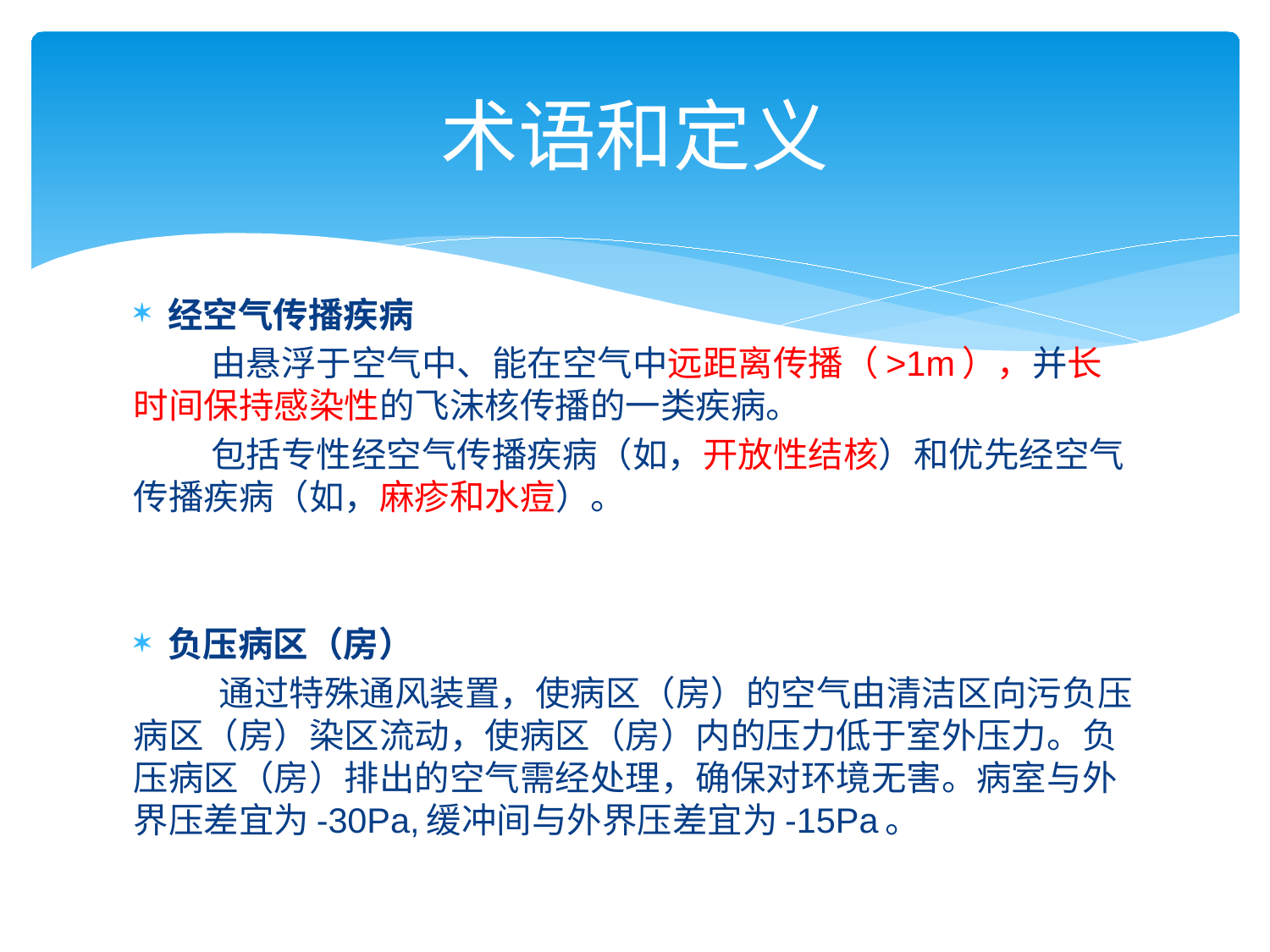

# 术语和定义
经空气传播疾病
         由悬浮于空气中、能在空气中远距离传播（>1m），并长时间保持感染性的飞沫核传播的一类疾病。
         包括专性经空气传播疾病（如，开放性结核）和优先经空气传播疾病（如，麻疹和水痘）。

负压病区（房）
          通过特殊通风装置，使病区（房）的空气由清洁区向污负压病区（房）染区流动，使病区（房）内的压力低于室外压力。负压病区（房）排出的空气需经处理，确保对环境无害。病室与外界压差宜为-30Pa,缓冲间与外界压差宜为-15Pa。